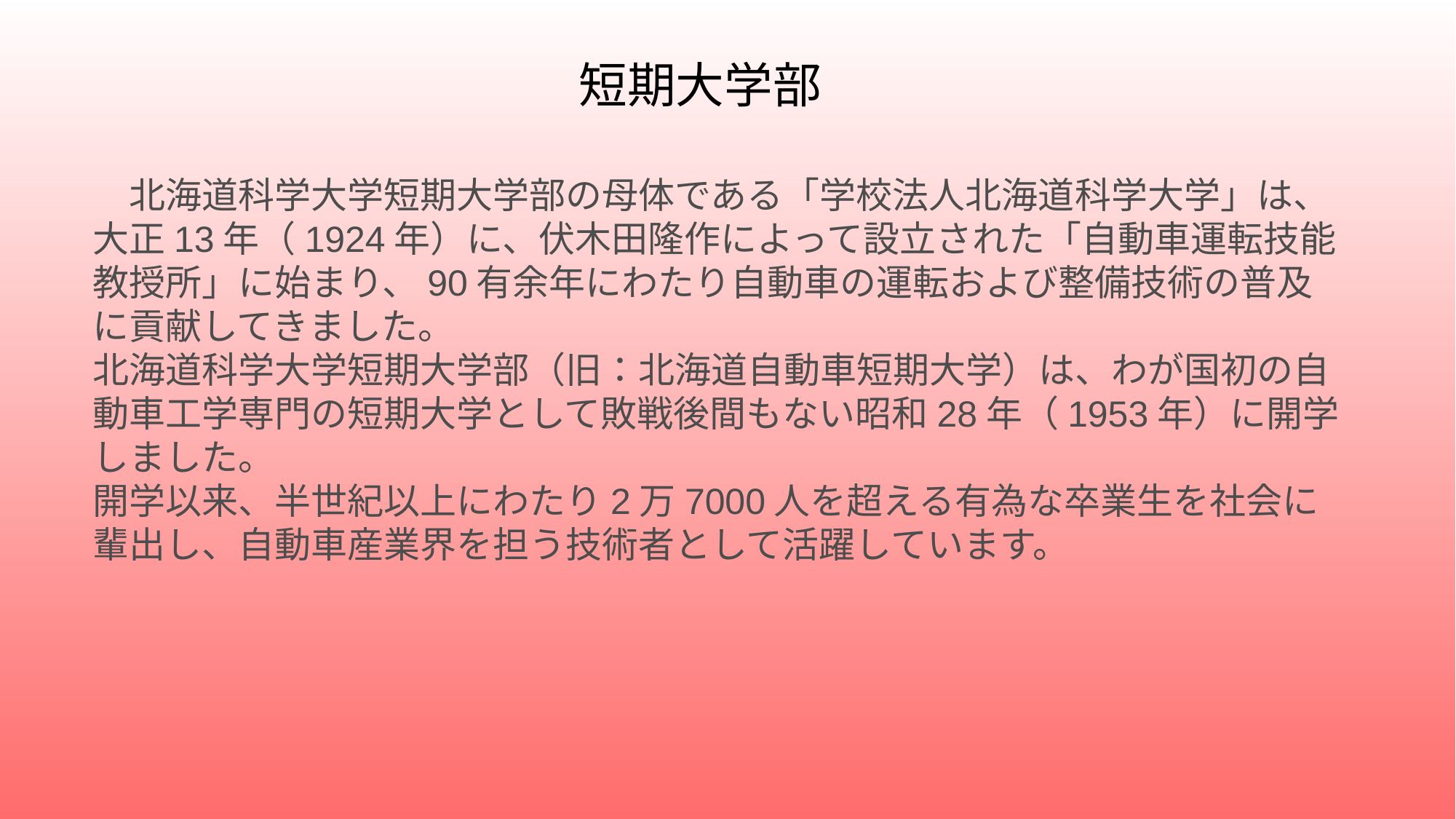

短期大学部
　北海道科学大学短期大学部の母体である「学校法人北海道科学大学」は、大正13年（1924年）に、伏木田隆作によって設立された「自動車運転技能教授所」に始まり、90有余年にわたり自動車の運転および整備技術の普及に貢献してきました。
北海道科学大学短期大学部（旧：北海道自動車短期大学）は、わが国初の自動車工学専門の短期大学として敗戦後間もない昭和28年（1953年）に開学しました。
開学以来、半世紀以上にわたり2万7000人を超える有為な卒業生を社会に輩出し、自動車産業界を担う技術者として活躍しています。